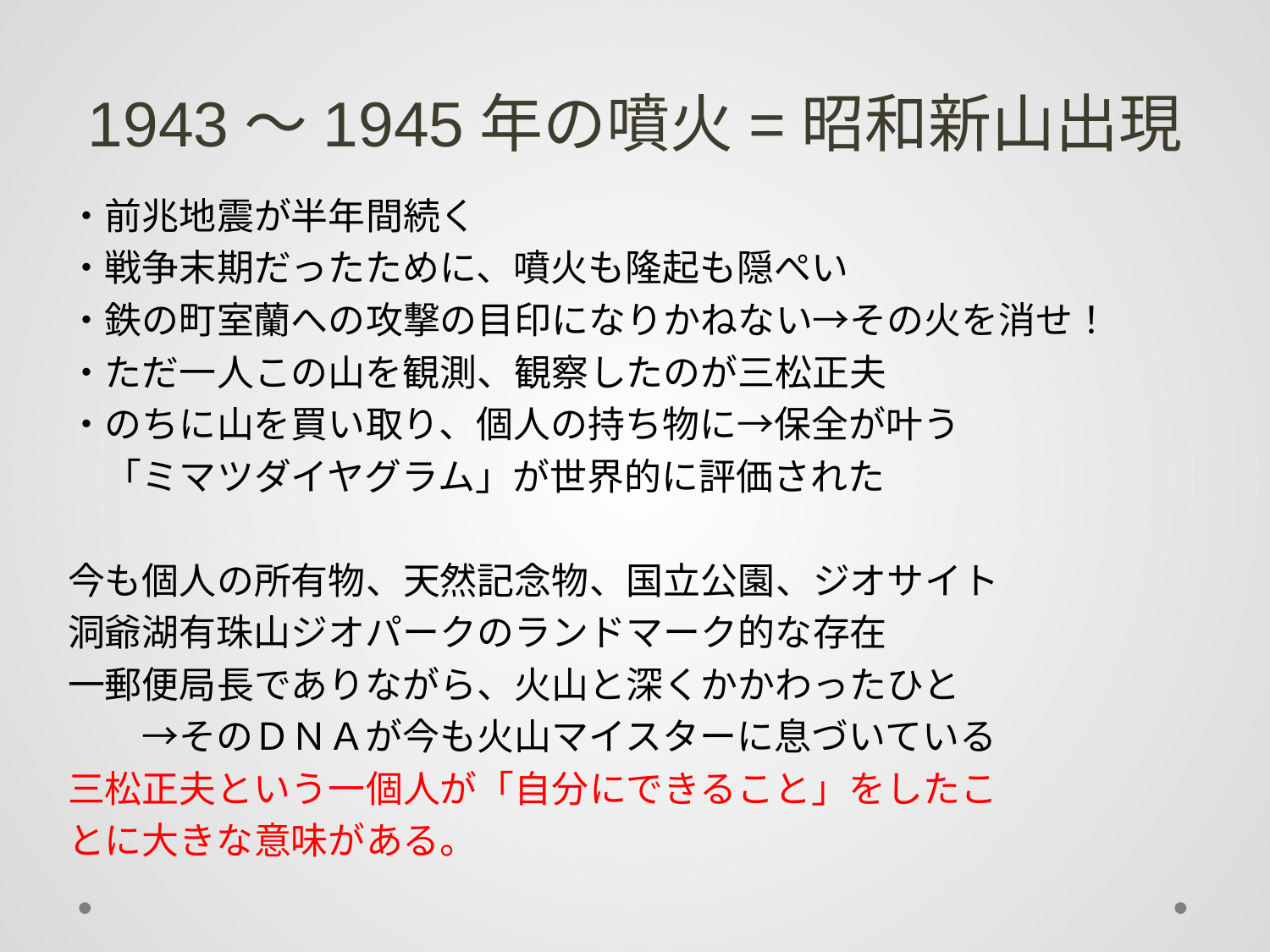

# 1943～1945年の噴火=昭和新山出現
・前兆地震が半年間続く
・戦争末期だったために、噴火も隆起も隠ぺい
・鉄の町室蘭への攻撃の目印になりかねない→その火を消せ！
・ただ一人この山を観測、観察したのが三松正夫
・のちに山を買い取り、個人の持ち物に→保全が叶う
　「ミマツダイヤグラム」が世界的に評価された

今も個人の所有物、天然記念物、国立公園、ジオサイト
洞爺湖有珠山ジオパークのランドマーク的な存在
一郵便局長でありながら、火山と深くかかわったひと
　　→そのＤＮＡが今も火山マイスターに息づいている
三松正夫という一個人が「自分にできること」をしたこ
とに大きな意味がある。